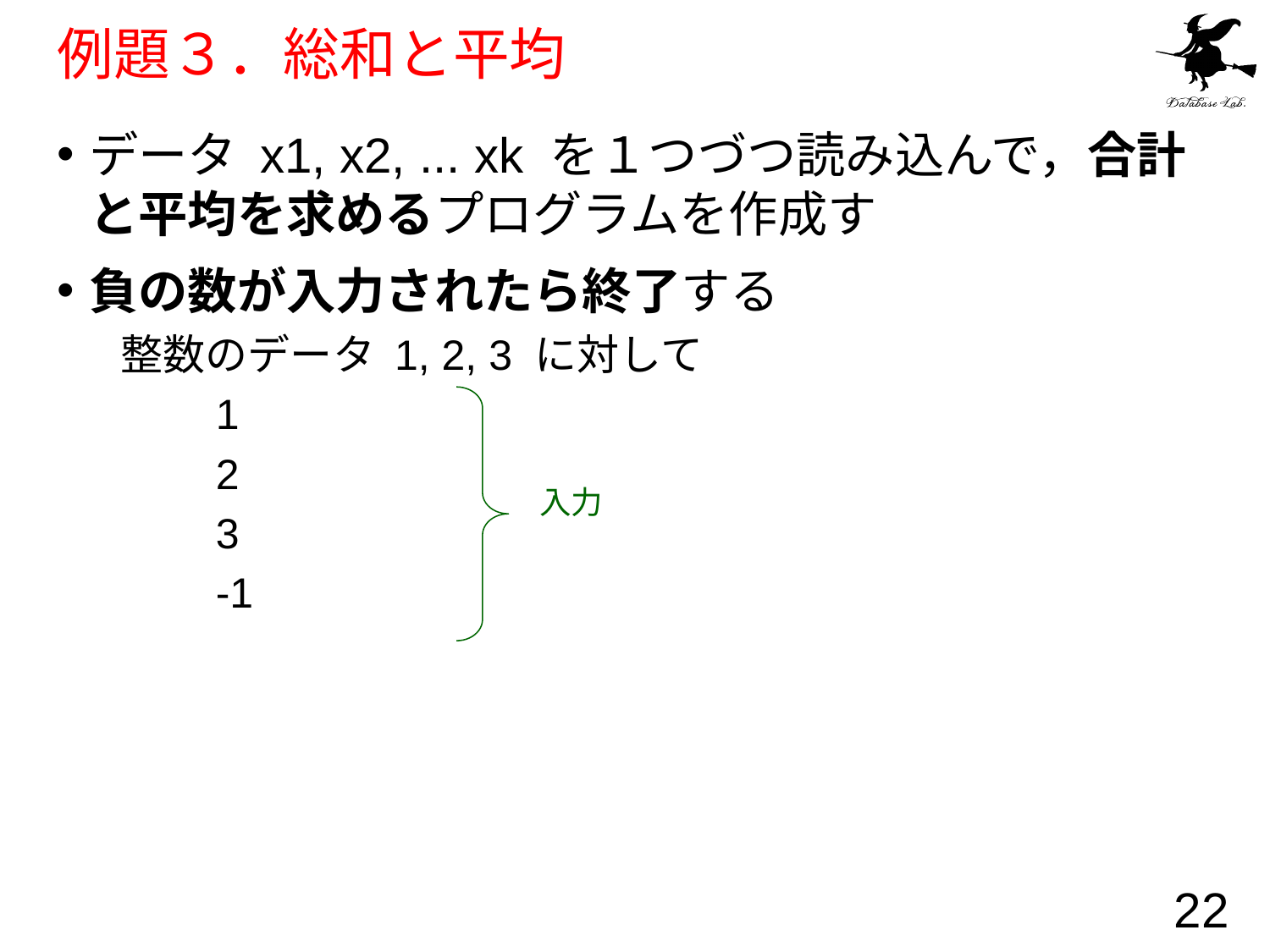

# 例題３．総和と平均
データ x1, x2, ... xk を１つづつ読み込んで，合計と平均を求めるプログラムを作成す
負の数が入力されたら終了する
整数のデータ 1, 2, 3 に対して
        1
        2
        3
        -1

入力
22